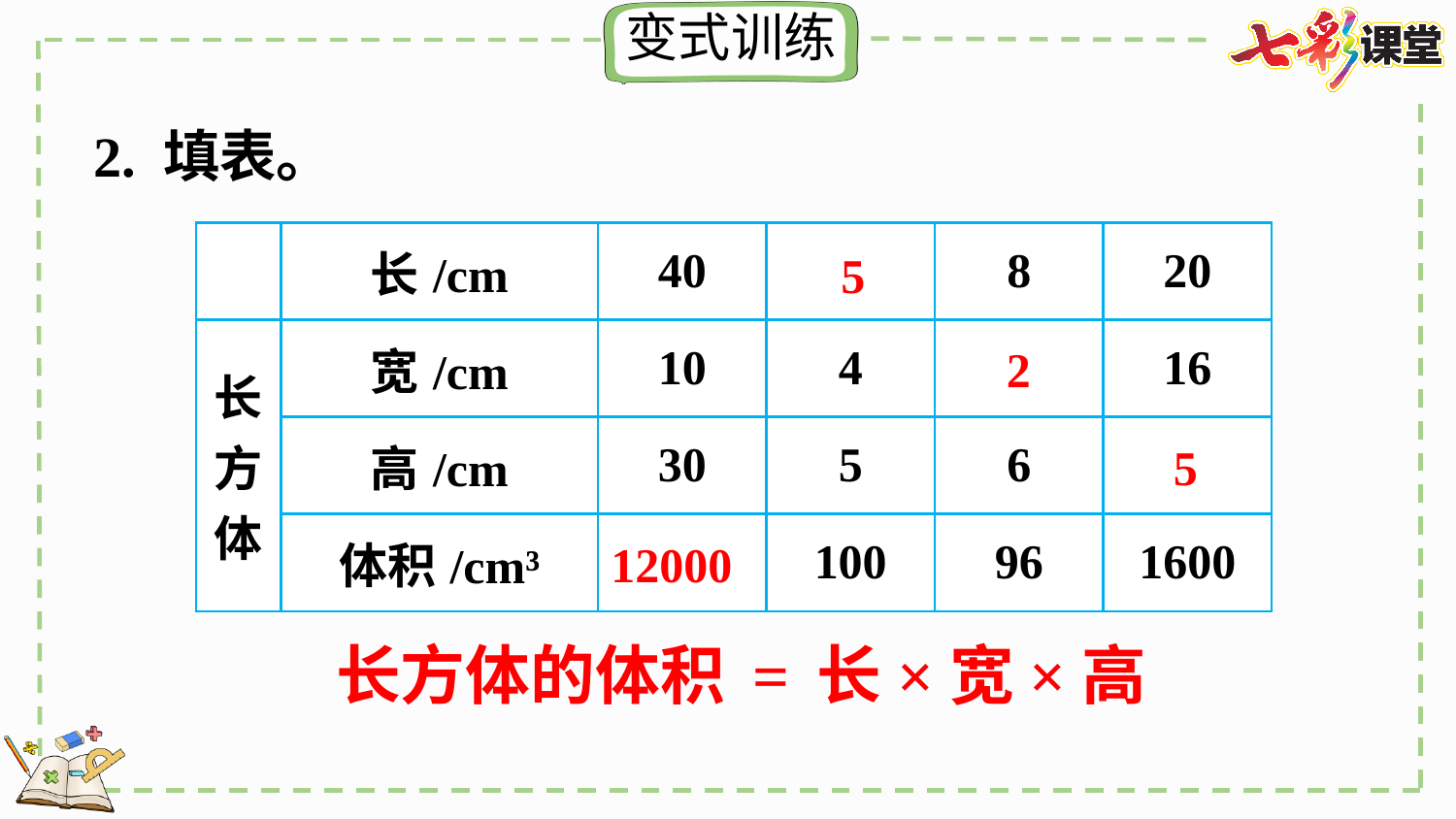

2. 填表。
|  | 长/cm | 40 |  | 8 | 20 |
| --- | --- | --- | --- | --- | --- |
| 长 方 体 | 宽/cm | 10 | 4 |  | 16 |
|  | 高/cm | 30 | 5 | 6 |  |
|  | 体积/cm³ |  | 100 | 96 | 1600 |
5
2
5
12000
长方体的体积=长×宽×高